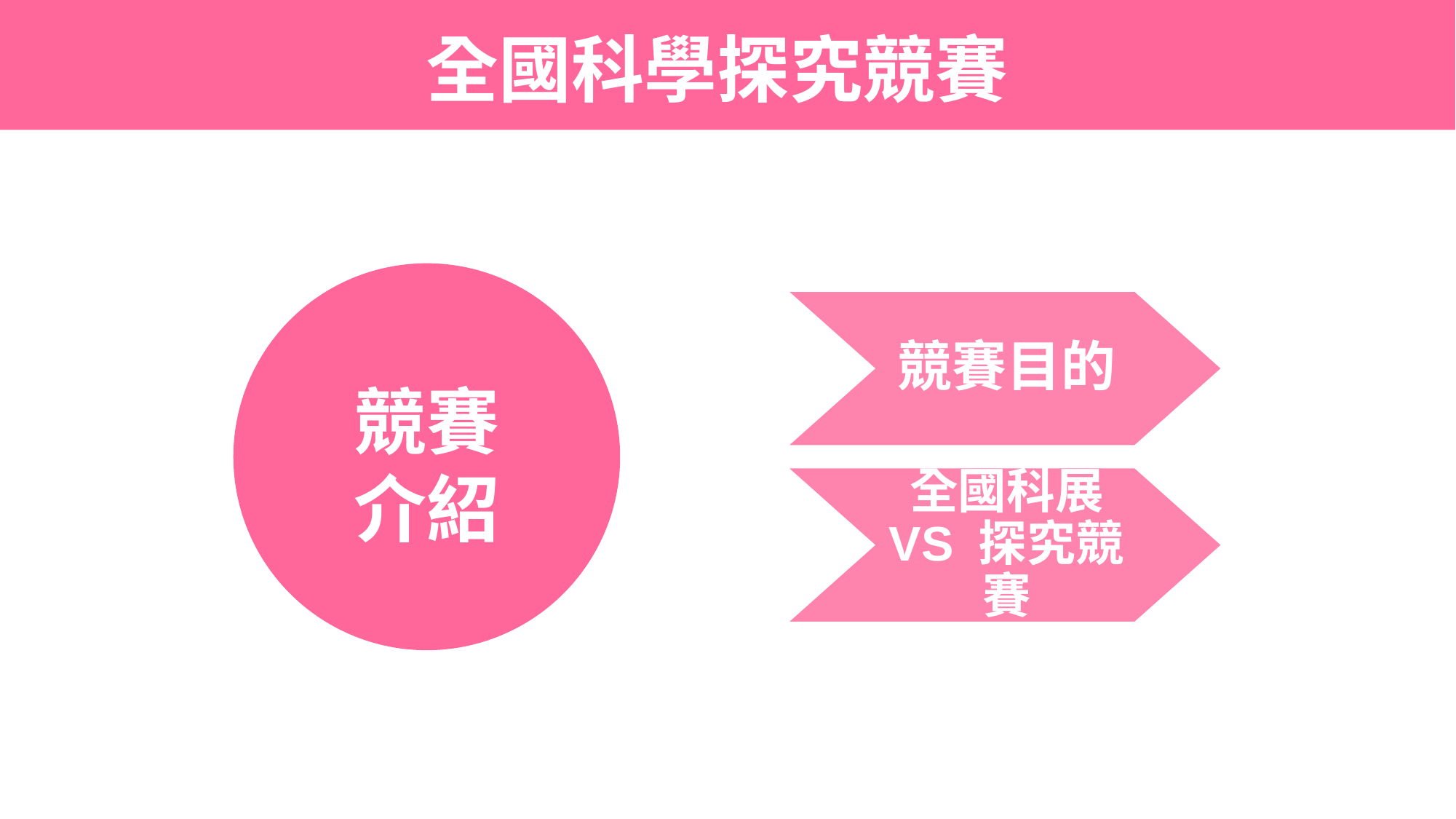

全國科學探究競賽

競賽
介紹
競賽目的
全國科展 VS 探究競賽